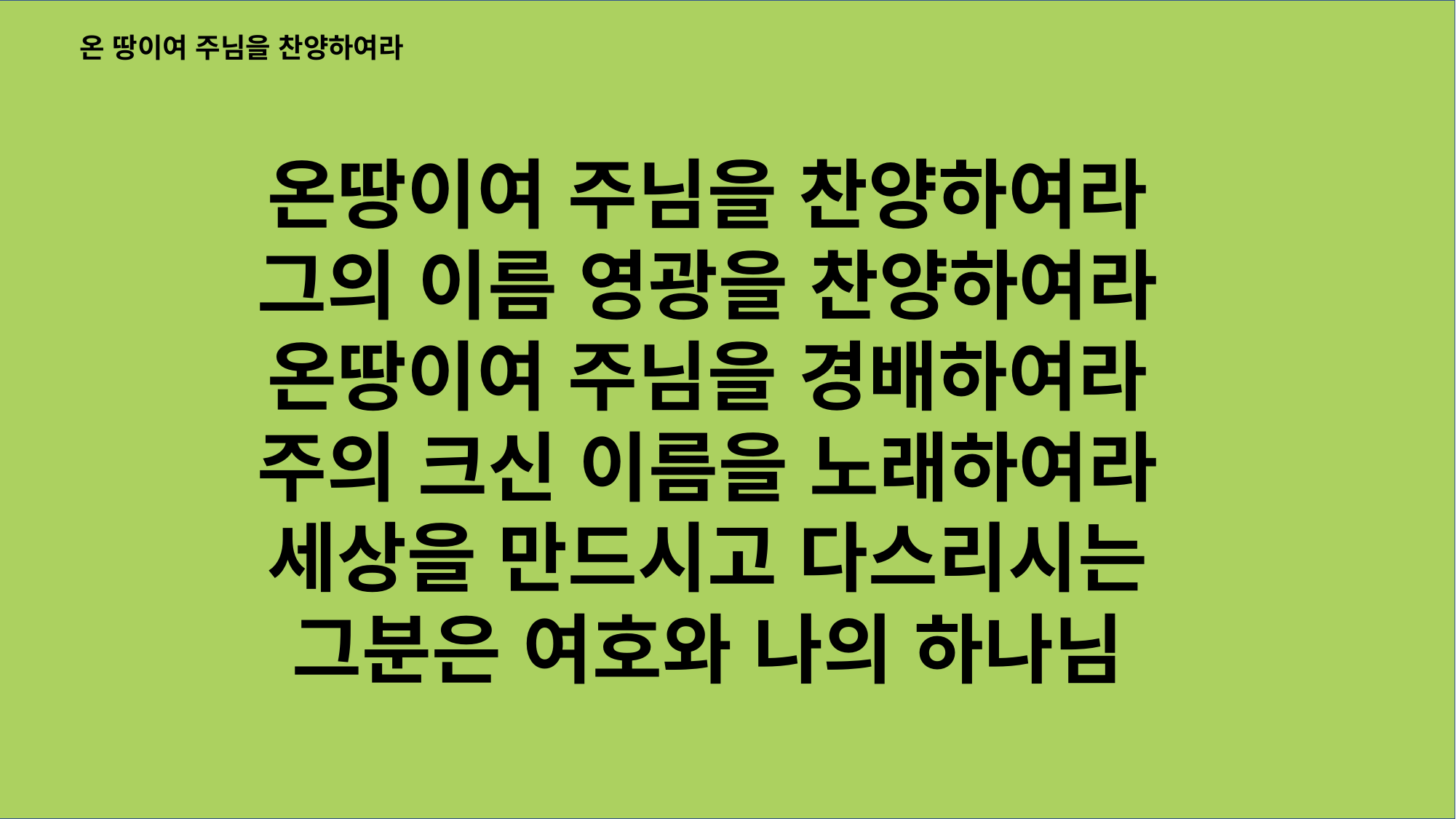

온 땅이여 주님을 찬양하여라
온땅이여 주님을 찬양하여라
그의 이름 영광을 찬양하여라
온땅이여 주님을 경배하여라
주의 크신 이름을 노래하여라
세상을 만드시고 다스리시는
그분은 여호와 나의 하나님